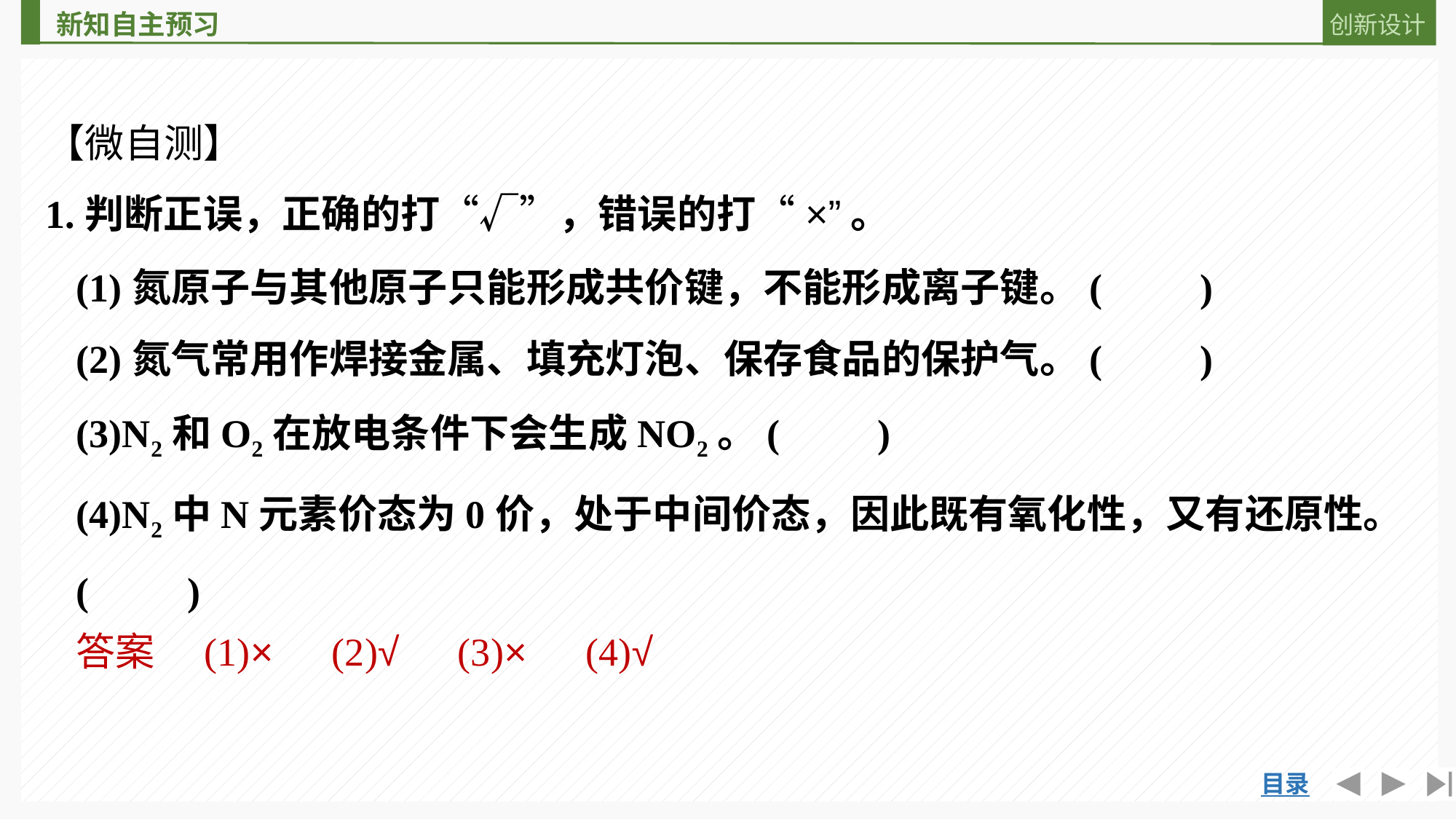

【微自测】
1.判断正误，正确的打“√”，错误的打“×”。
(1)氮原子与其他原子只能形成共价键，不能形成离子键。(　　)
(2)氮气常用作焊接金属、填充灯泡、保存食品的保护气。(　　)
(3)N2和O2在放电条件下会生成NO2。(　　)
(4)N2中N元素价态为0价，处于中间价态，因此既有氧化性，又有还原性。(　　)
答案　(1)×　(2)√　(3)×　(4)√